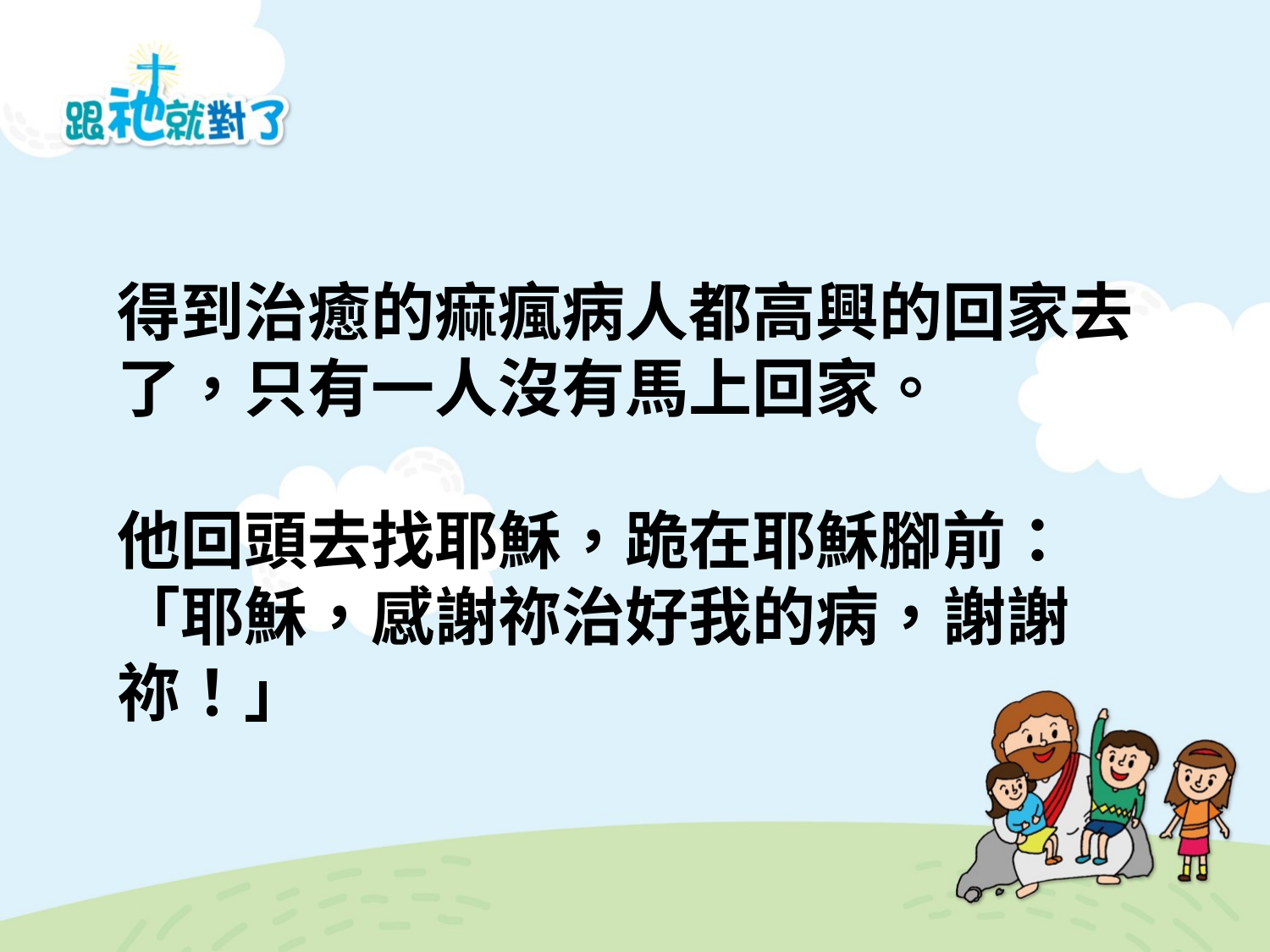

得到治癒的痲瘋病人都高興的回家去了，只有一人沒有馬上回家。

他回頭去找耶穌，跪在耶穌腳前：「耶穌，感謝祢治好我的病，謝謝祢！」